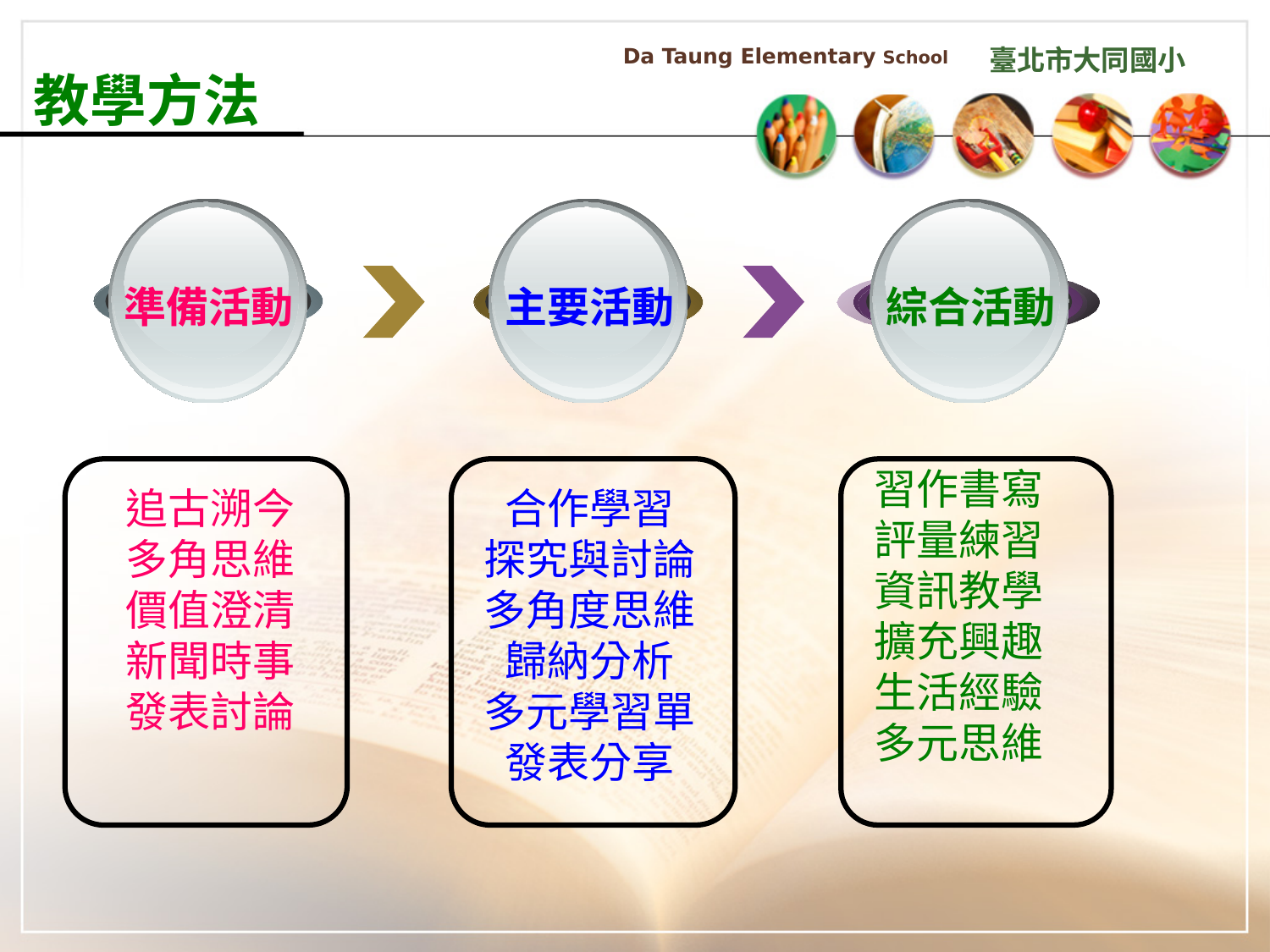

教學方法
Da Taung Elementary School
臺北市大同國小

準備活動
主要活動
綜合活動

習作書寫
評量練習
資訊教學擴充興趣生活經驗
多元思維
追古溯今
多角思維
價值澄清
新聞時事發表討論
合作學習
探究與討論
多角度思維
歸納分析
多元學習單
發表分享